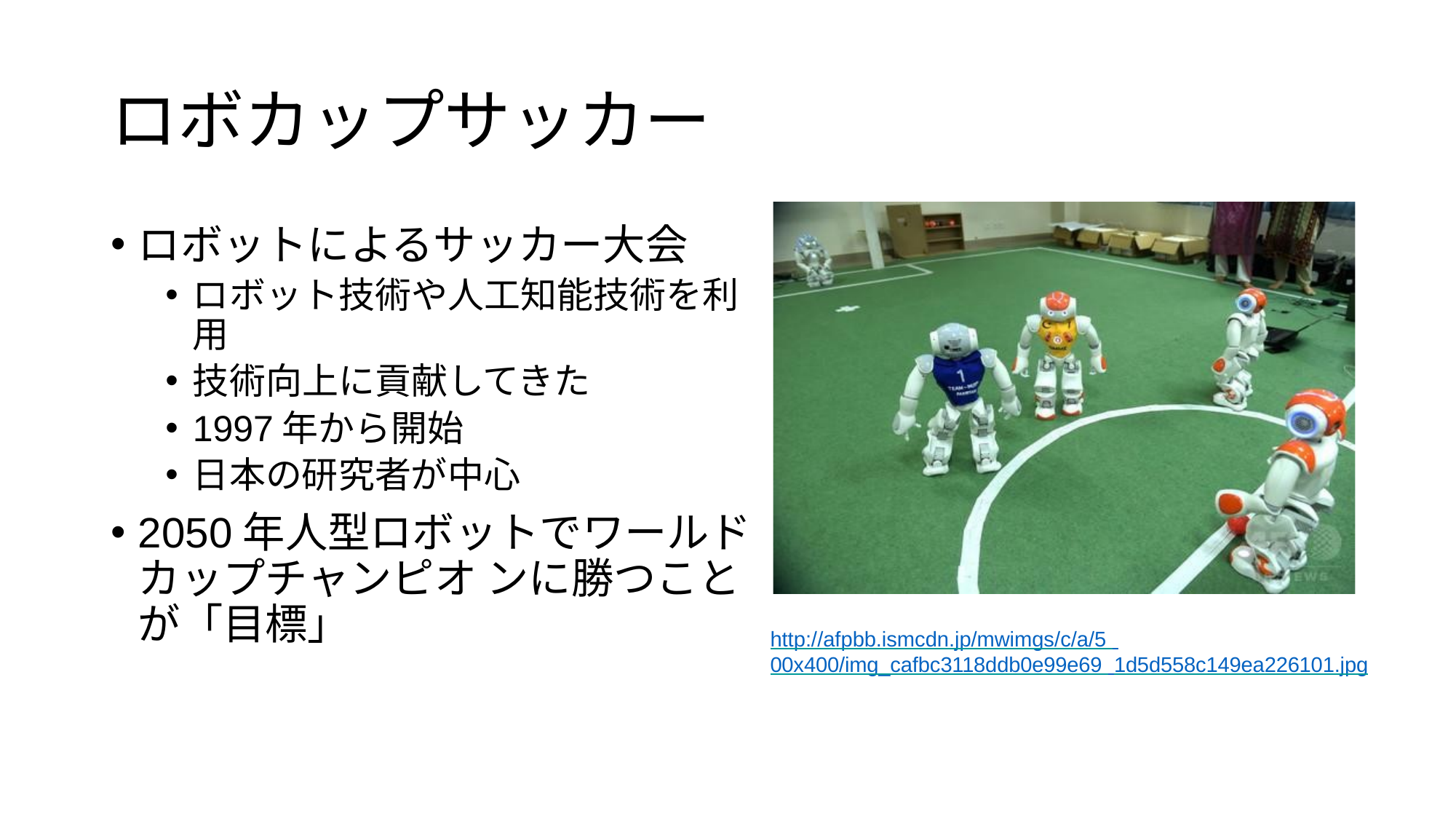

# ロボカップサッカー

ロボットによるサッカー大会
ロボット技術や人工知能技術を利用
技術向上に貢献してきた
1997年から開始
日本の研究者が中心
2050年人型ロボットでワールドカップチャンピオ ンに勝つことが「目標」

http://afpbb.ismcdn.jp/mwimgs/c/a/5  00x400/img_cafbc3118ddb0e99e69  1d5d558c149ea226101.jpg